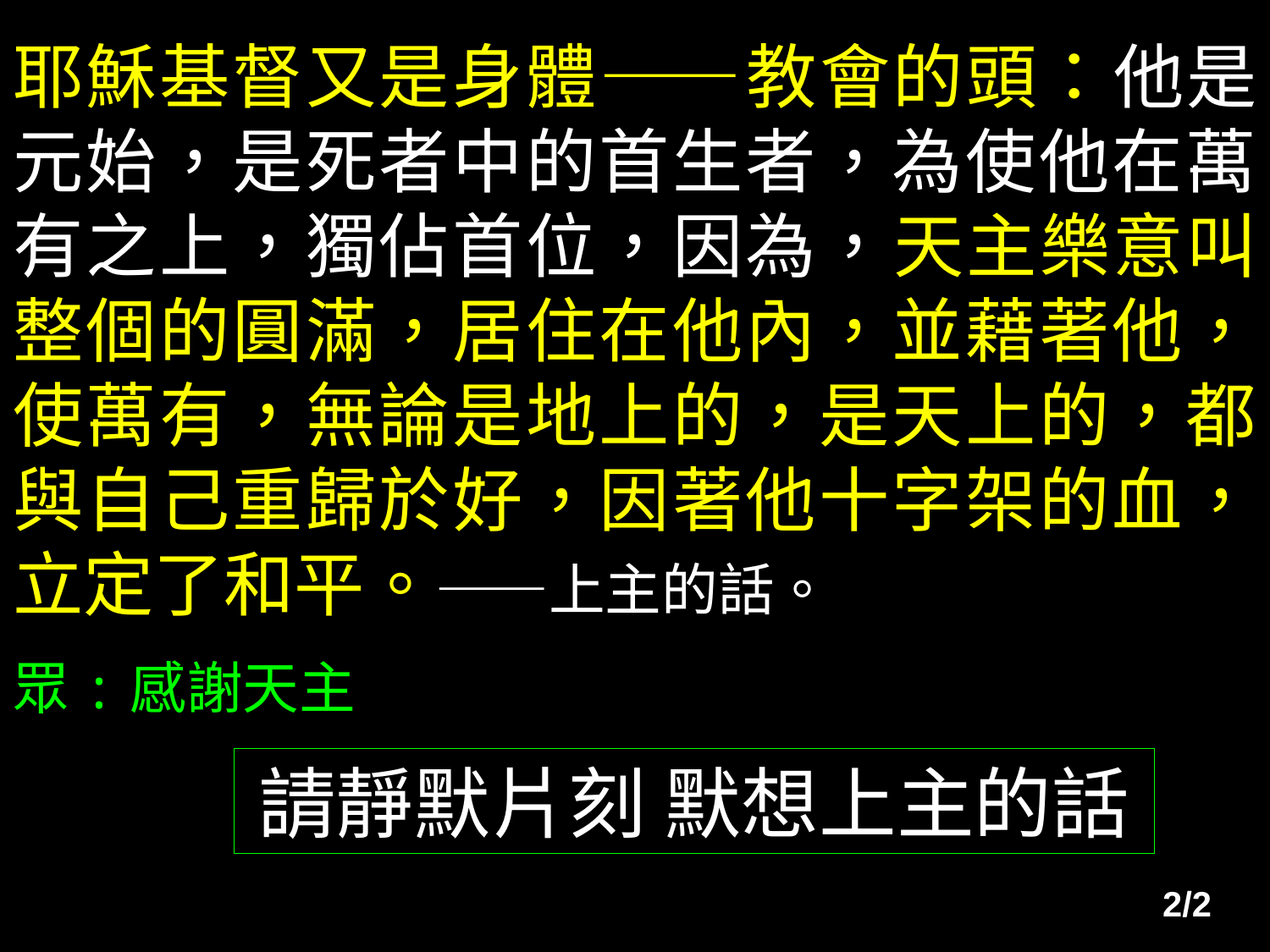

耶穌基督又是身體——教會的頭：他是元始，是死者中的首生者，為使他在萬有之上，獨佔首位，因為，天主樂意叫整個的圓滿，居住在他內，並藉著他，使萬有，無論是地上的，是天上的，都與自己重歸於好，因著他十字架的血，立定了和平。——上主的話。
眾:感謝天主

請靜默片刻 默想上主的話
2/2